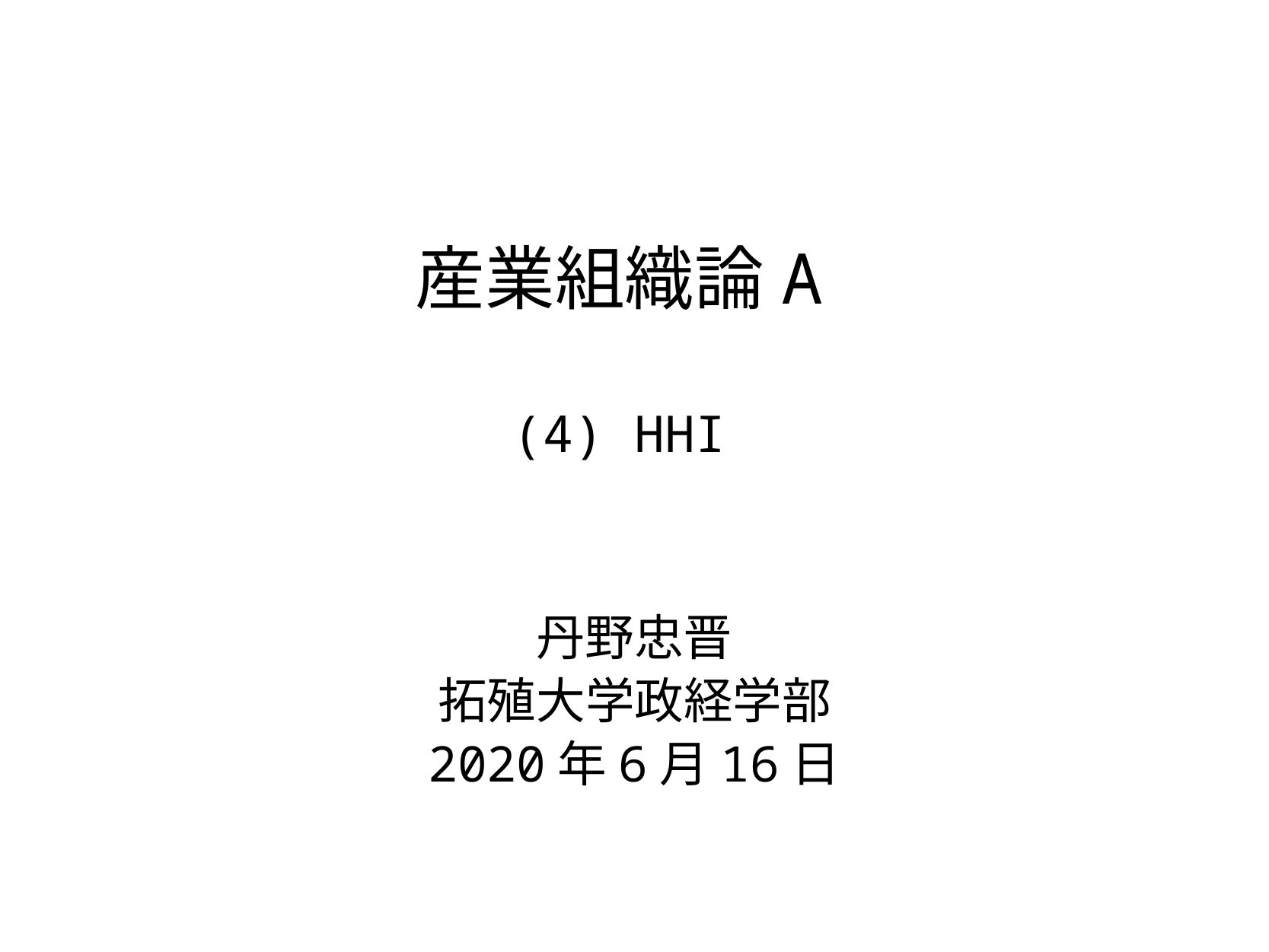

# 産業組織論A (4) HHI

丹野忠晋
拓殖大学政経学部
2020年6月16日